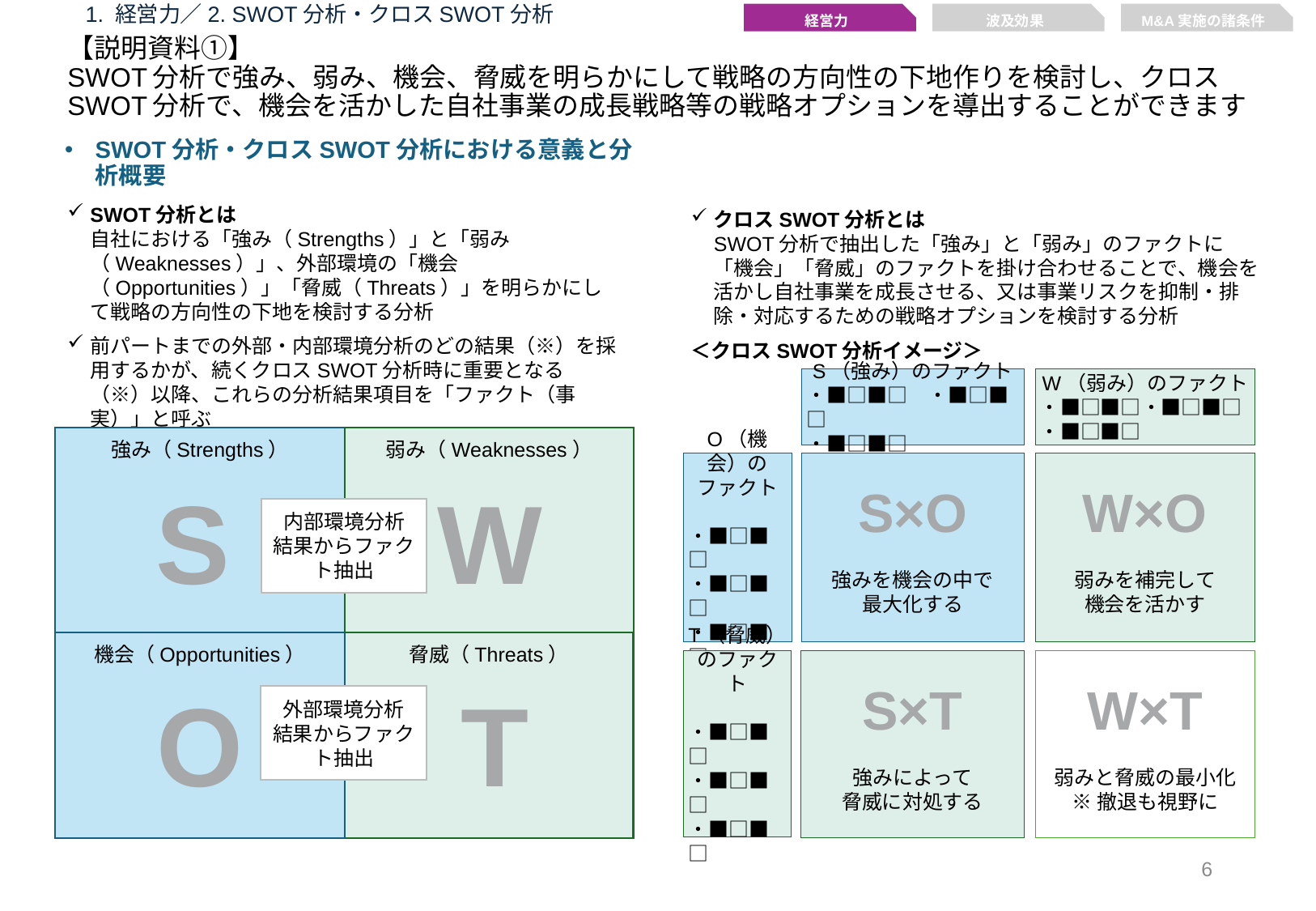

1. 経営力／2. SWOT分析・クロスSWOT分析
経営力
波及効果
M&A実施の諸条件
# 【説明資料①】 SWOT分析で強み、弱み、機会、脅威を明らかにして戦略の方向性の下地作りを検討し、クロスSWOT分析で、機会を活かした自社事業の成長戦略等の戦略オプションを導出することができます
SWOT分析・クロスSWOT分析における意義と分析概要
SWOT分析とは
自社における「強み（Strengths）」と「弱み（Weaknesses）」、外部環境の「機会（Opportunities）」「脅威（Threats）」を明らかにして戦略の方向性の下地を検討する分析
前パートまでの外部・内部環境分析のどの結果（※）を採用するかが、続くクロスSWOT分析時に重要となる
（※）以降、これらの分析結果項目を「ファクト（事実）」と呼ぶ
＜SWOT分析イメージ＞
クロスSWOT分析とは
SWOT分析で抽出した「強み」と「弱み」のファクトに「機会」「脅威」のファクトを掛け合わせることで、機会を活かし自社事業を成長させる、又は事業リスクを抑制・排除・対応するための戦略オプションを検討する分析
＜クロスSWOT分析イメージ＞
S（強み）のファクト
・■□■□　・■□■□
・■□■□
W（弱み）のファクト
・■□■□・■□■□
・■□■□
O（機会）のファクト

・■□■□
・■□■□
・■□■□
S×O

強みを機会の中で
最大化する
W×O

弱みを補完して
機会を活かす
T（脅威）のファクト

・■□■□
・■□■□
・■□■□
S×T

強みによって
脅威に対処する
W×T

弱みと脅威の最小化
※撤退も視野に
強み（Strengths）

弱み（Weaknesses）

機会（Opportunities）

脅威（Threats）

S
W
内部環境分析
結果からファクト抽出
O
T
外部環境分析
結果からファクト抽出
6